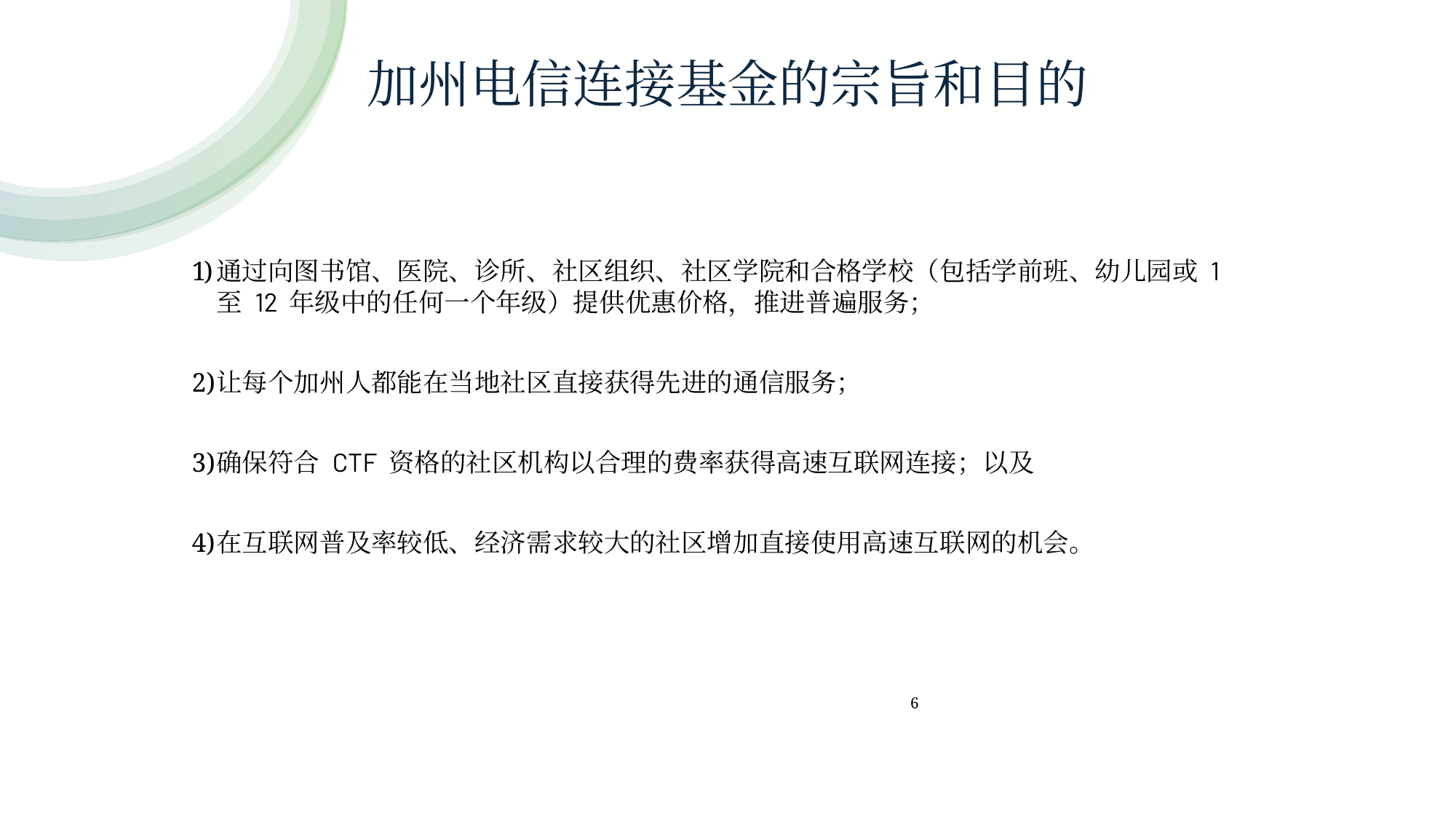

# 加州电信连接基金的宗旨和目的

通过向图书馆、医院、诊所、社区组织、社区学院和合格学校（包括学前班、幼儿园或 1 至 12 年级中的任何一个年级）提供优惠价格，推进普遍服务；

让每个加州人都能在当地社区直接获得先进的通信服务；

确保符合 CTF 资格的社区机构以合理的费率获得高速互联网连接；以及

在互联网普及率较低、经济需求较大的社区增加直接使用高速互联网的机会。

6